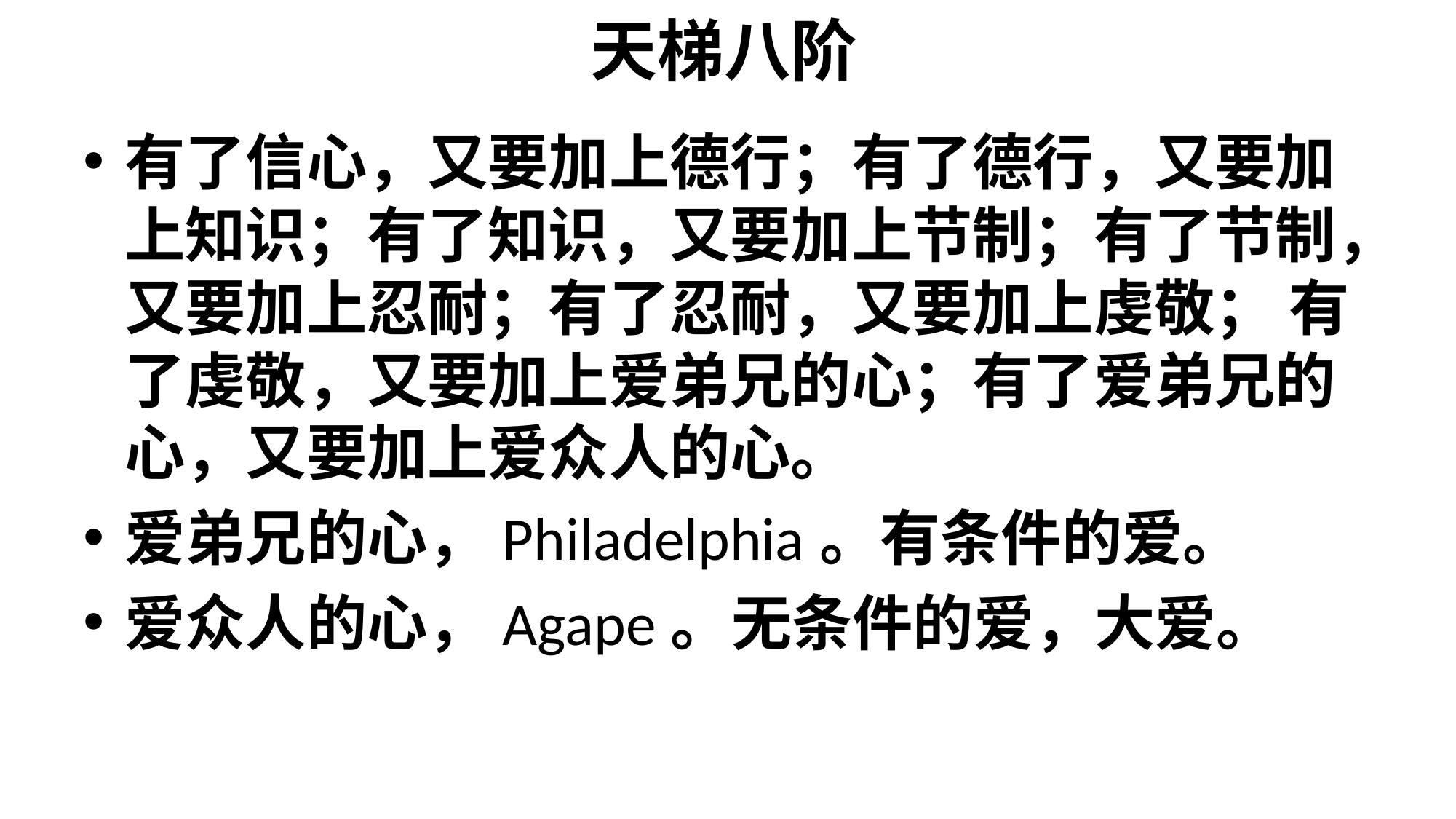

# 天梯八阶
有了信心，又要加上德行；有了德行，又要加上知识；有了知识，又要加上节制；有了节制，又要加上忍耐；有了忍耐，又要加上虔敬； 有了虔敬，又要加上爱弟兄的心；有了爱弟兄的心，又要加上爱众人的心。
爱弟兄的心，Philadelphia。有条件的爱。
爱众人的心，Agape。无条件的爱，大爱。